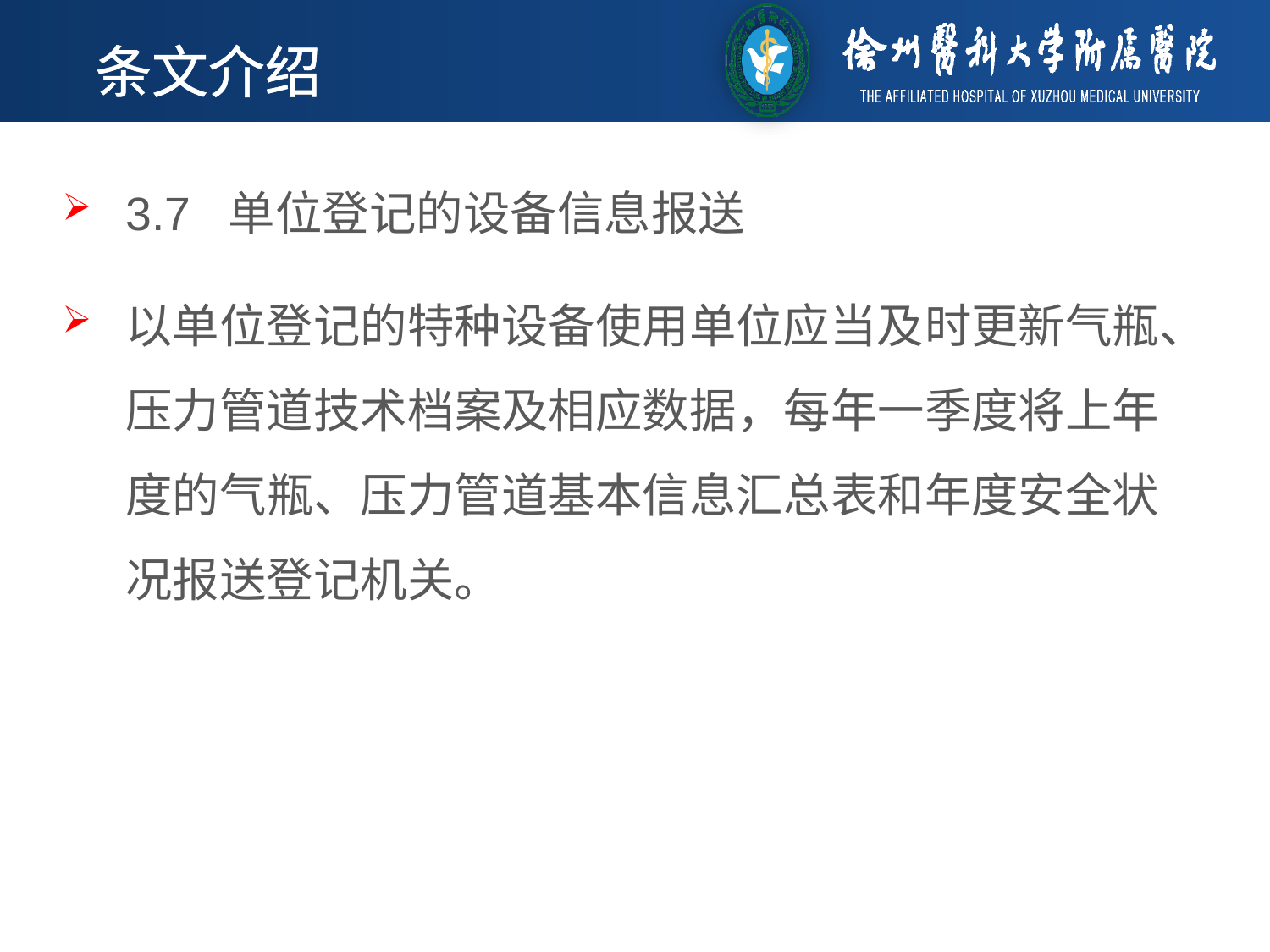

条文介绍

3.7  单位登记的设备信息报送
以单位登记的特种设备使用单位应当及时更新气瓶、压力管道技术档案及相应数据，每年一季度将上年度的气瓶、压力管道基本信息汇总表和年度安全状况报送登记机关。